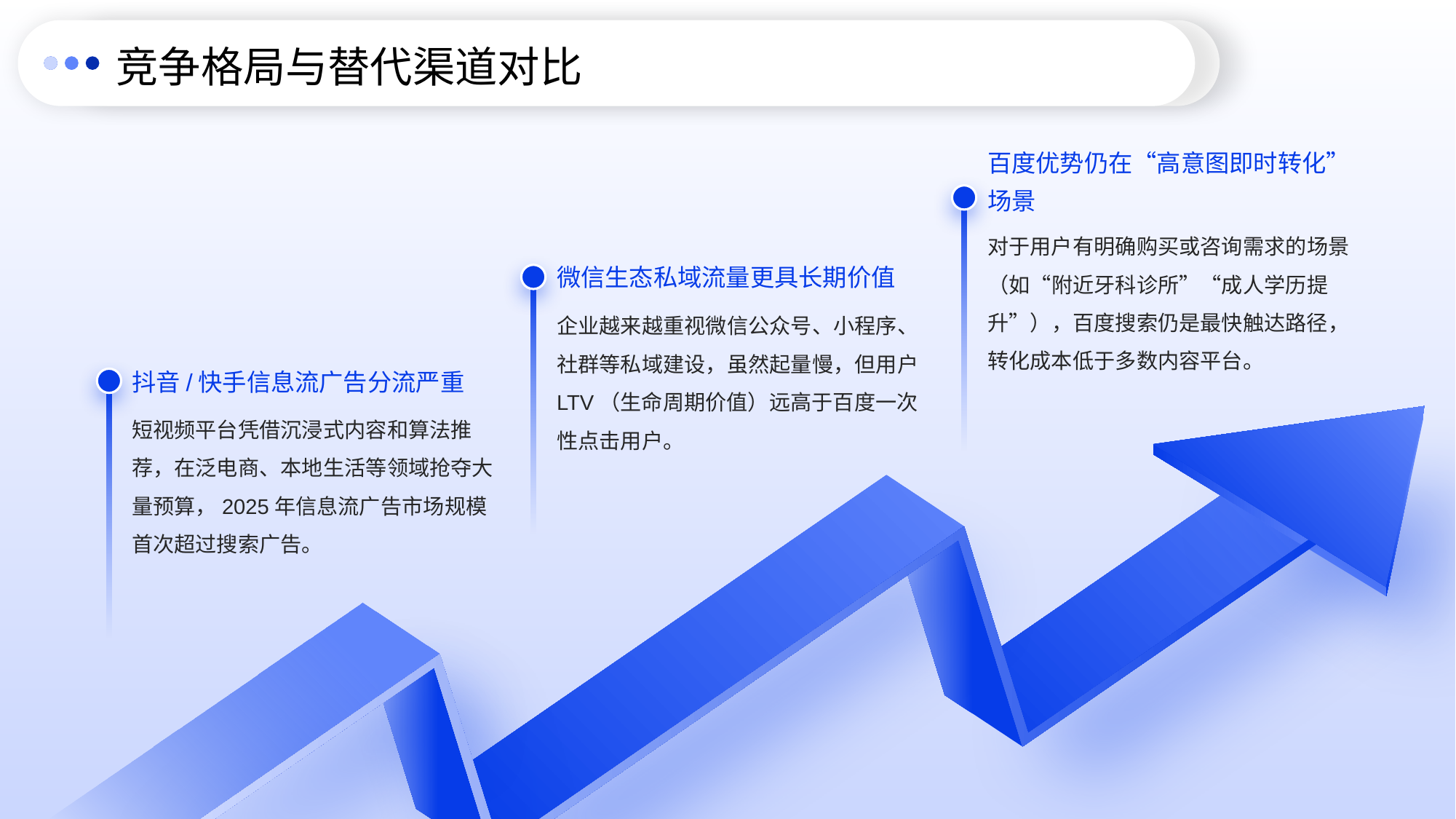

竞争格局与替代渠道对比

百度优势仍在“高意图即时转化”场景

微信生态私域流量更具长期价值
对于用户有明确购买或咨询需求的场景（如“附近牙科诊所”“成人学历提升”），百度搜索仍是最快触达路径，转化成本低于多数内容平台。

企业越来越重视微信公众号、小程序、社群等私域建设，虽然起量慢，但用户LTV（生命周期价值）远高于百度一次性点击用户。
抖音/快手信息流广告分流严重

短视频平台凭借沉浸式内容和算法推荐，在泛电商、本地生活等领域抢夺大量预算，2025年信息流广告市场规模首次超过搜索广告。